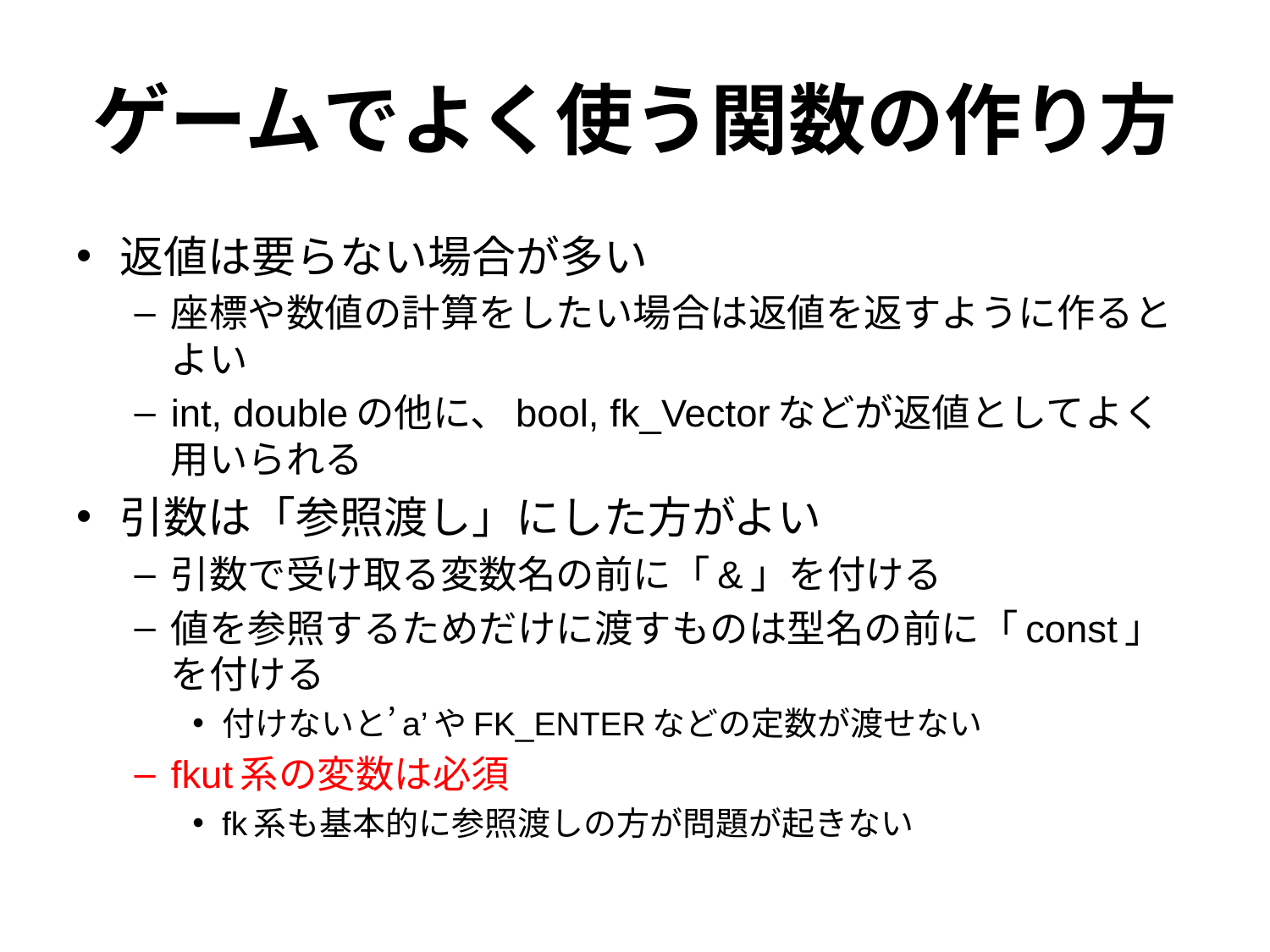

# ゲームでよく使う関数の作り方
返値は要らない場合が多い
座標や数値の計算をしたい場合は返値を返すように作るとよい
int, doubleの他に、bool, fk_Vectorなどが返値としてよく用いられる
引数は「参照渡し」にした方がよい
引数で受け取る変数名の前に「&」を付ける
値を参照するためだけに渡すものは型名の前に「const」を付ける
付けないと’a’やFK_ENTERなどの定数が渡せない
fkut系の変数は必須
fk系も基本的に参照渡しの方が問題が起きない